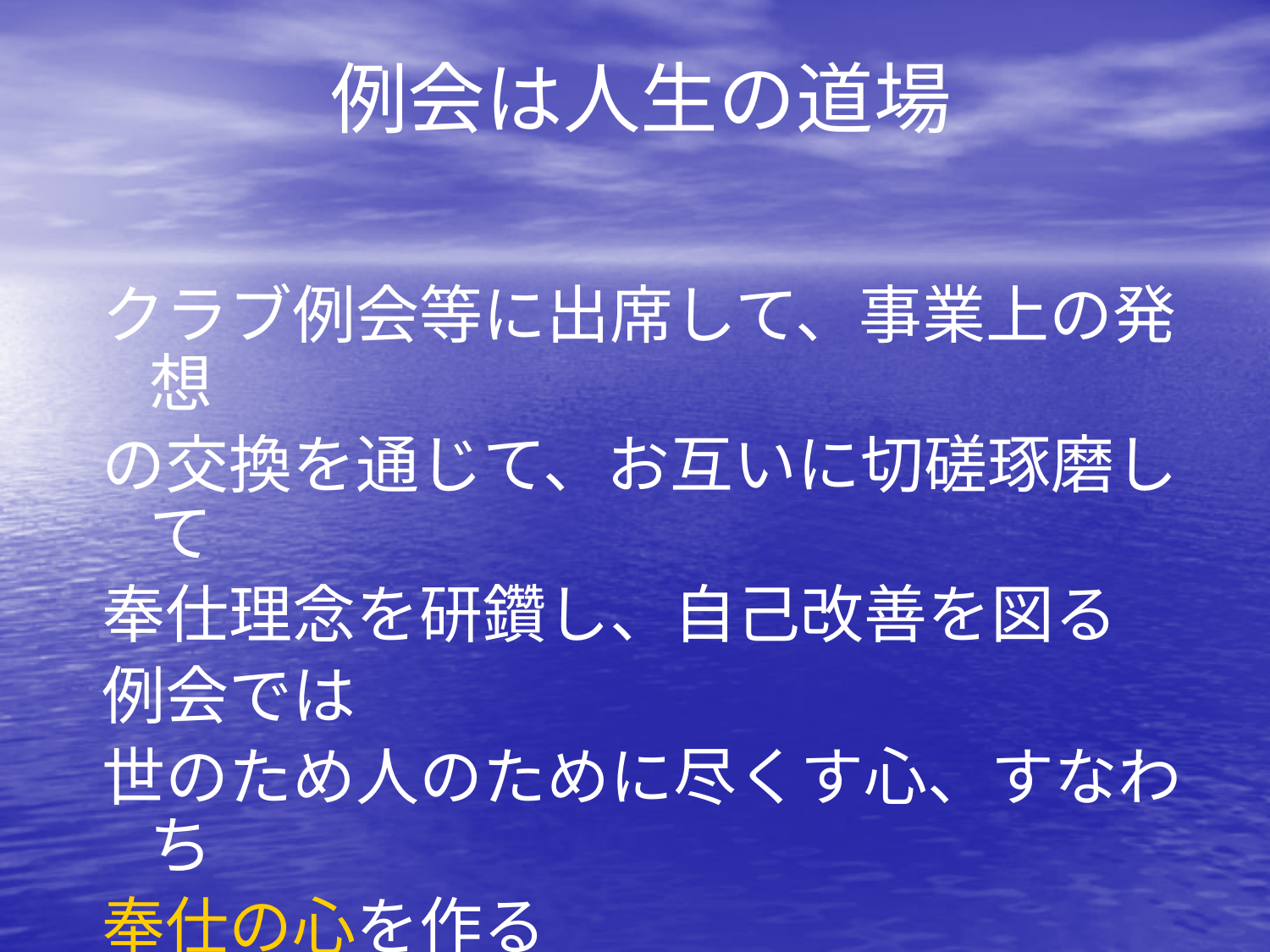

例会は人生の道場

クラブ例会等に出席して、事業上の発想
の交換を通じて、お互いに切磋琢磨して
奉仕理念を研鑽し、自己改善を図る
例会では
世のため人のために尽くす心、すなわち
奉仕の心を作る
（クラブ奉仕）